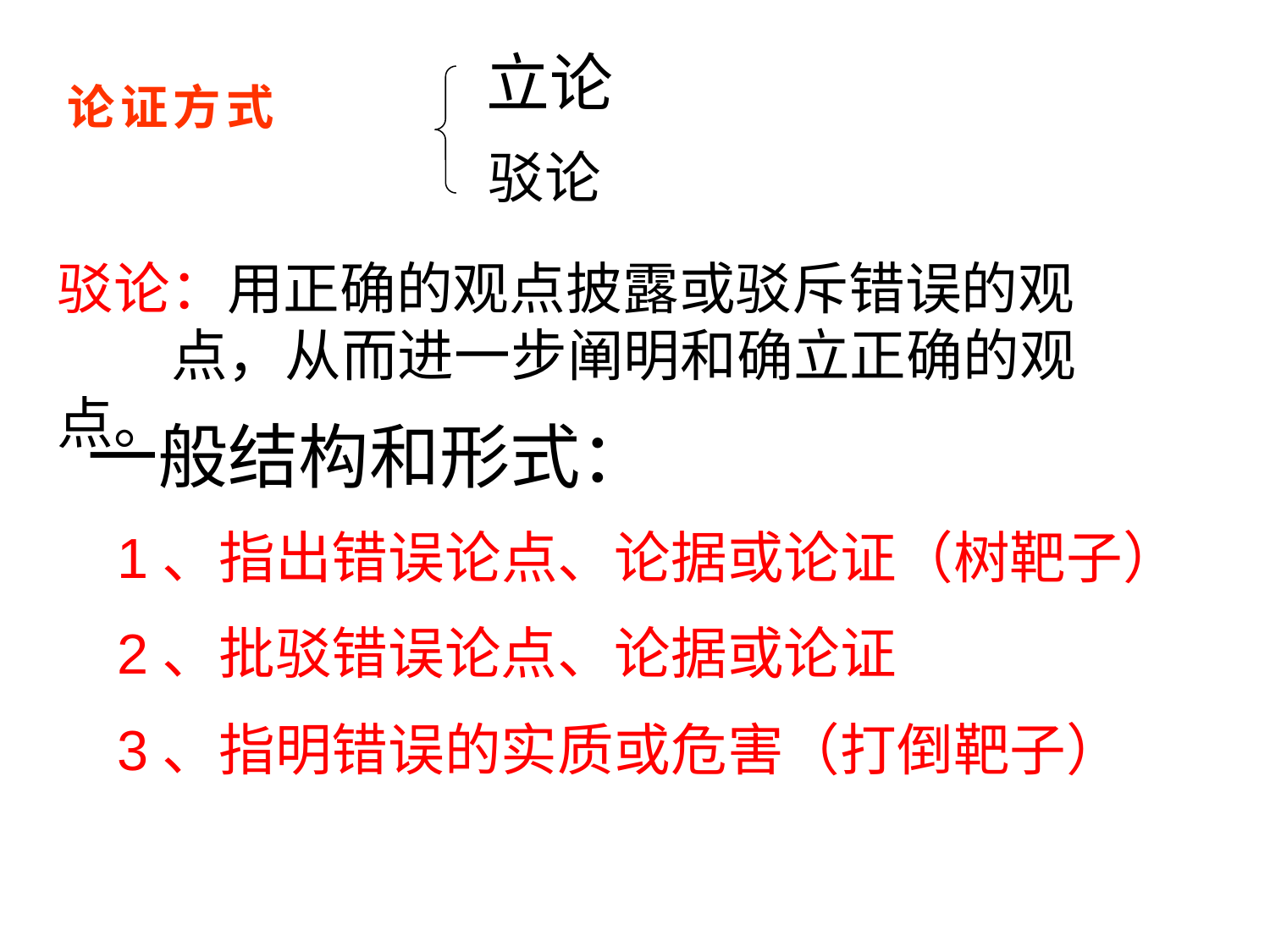

# 论证方式
立论

驳论
驳论：用正确的观点披露或驳斥错误的观          点，从而进一步阐明和确立正确的观点。
一般结构和形式：
1、指出错误论点、论据或论证（树靶子）
2、批驳错误论点、论据或论证
3、指明错误的实质或危害（打倒靶子）